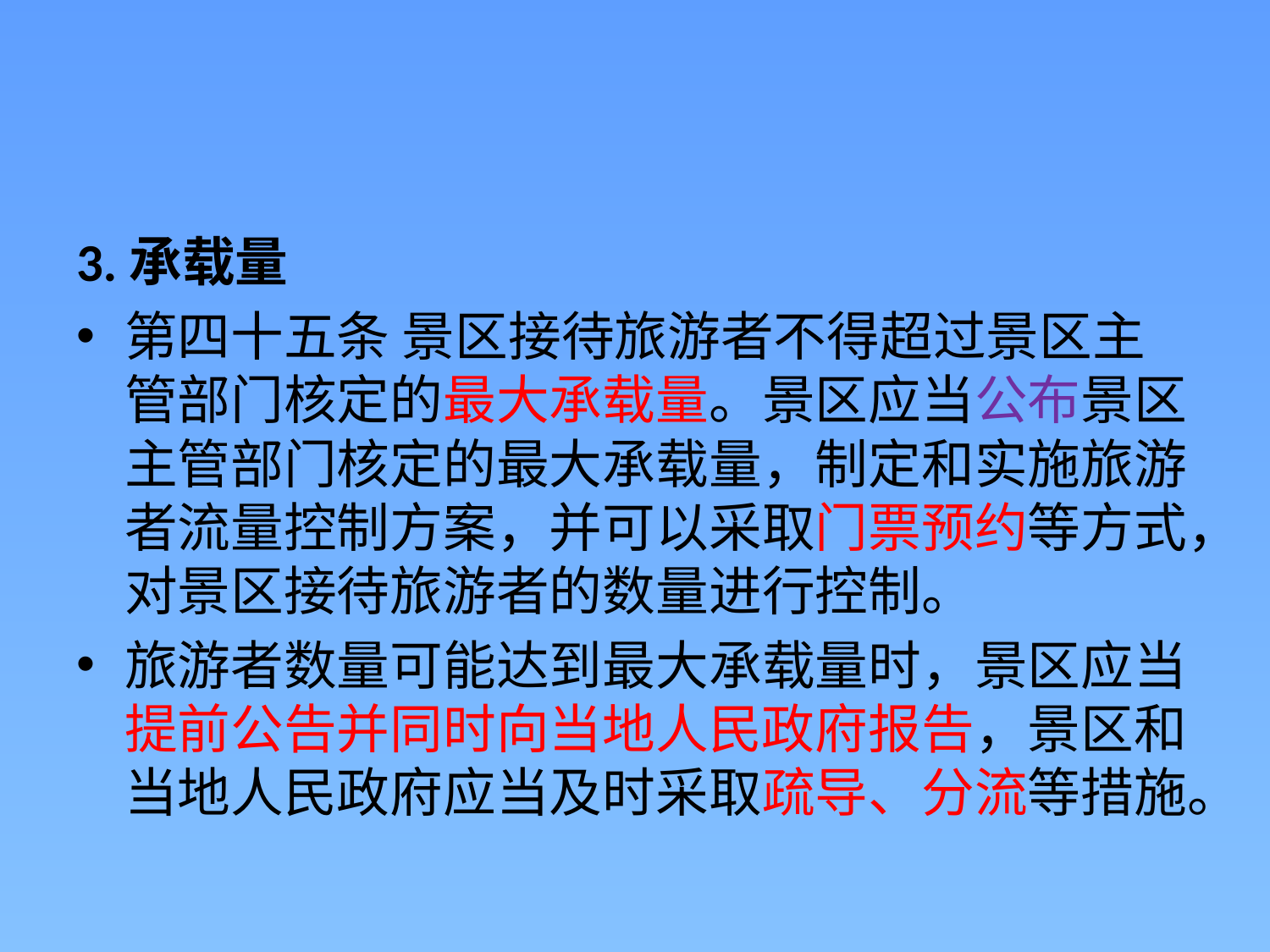

#
3.承载量
第四十五条 景区接待旅游者不得超过景区主管部门核定的最大承载量。景区应当公布景区主管部门核定的最大承载量，制定和实施旅游者流量控制方案，并可以采取门票预约等方式，对景区接待旅游者的数量进行控制。
旅游者数量可能达到最大承载量时，景区应当提前公告并同时向当地人民政府报告，景区和当地人民政府应当及时采取疏导、分流等措施。